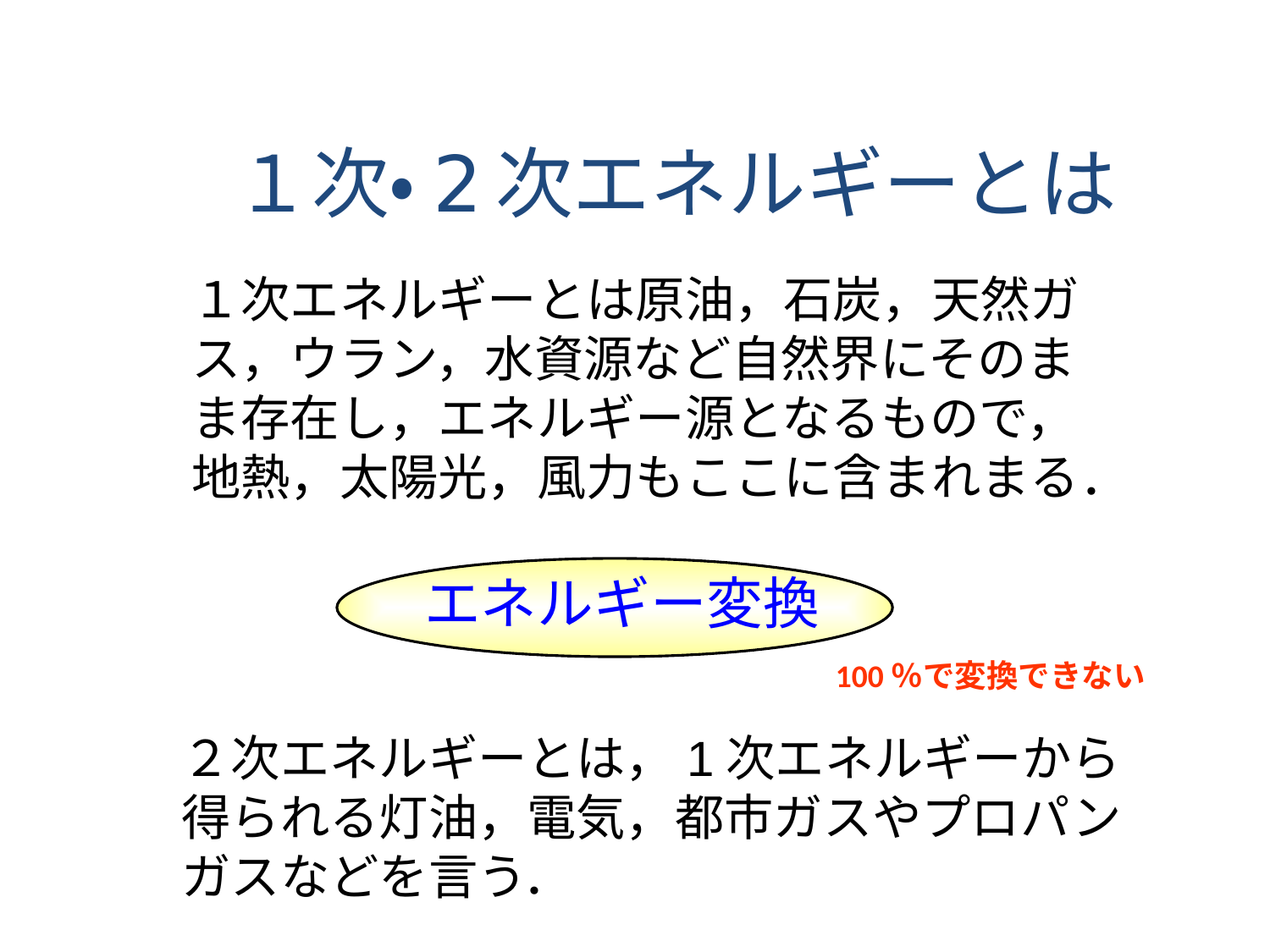

１次・2次エネルギーとは
１次エネルギーとは原油，石炭，天然ガス，ウラン，水資源など自然界にそのまま存在し，エネルギー源となるもので，地熱，太陽光，風力もここに含まれまる．

エネルギー変換
100％で変換できない
２次エネルギーとは，1次エネルギーから得られる灯油，電気，都市ガスやプロパンガスなどを言う．